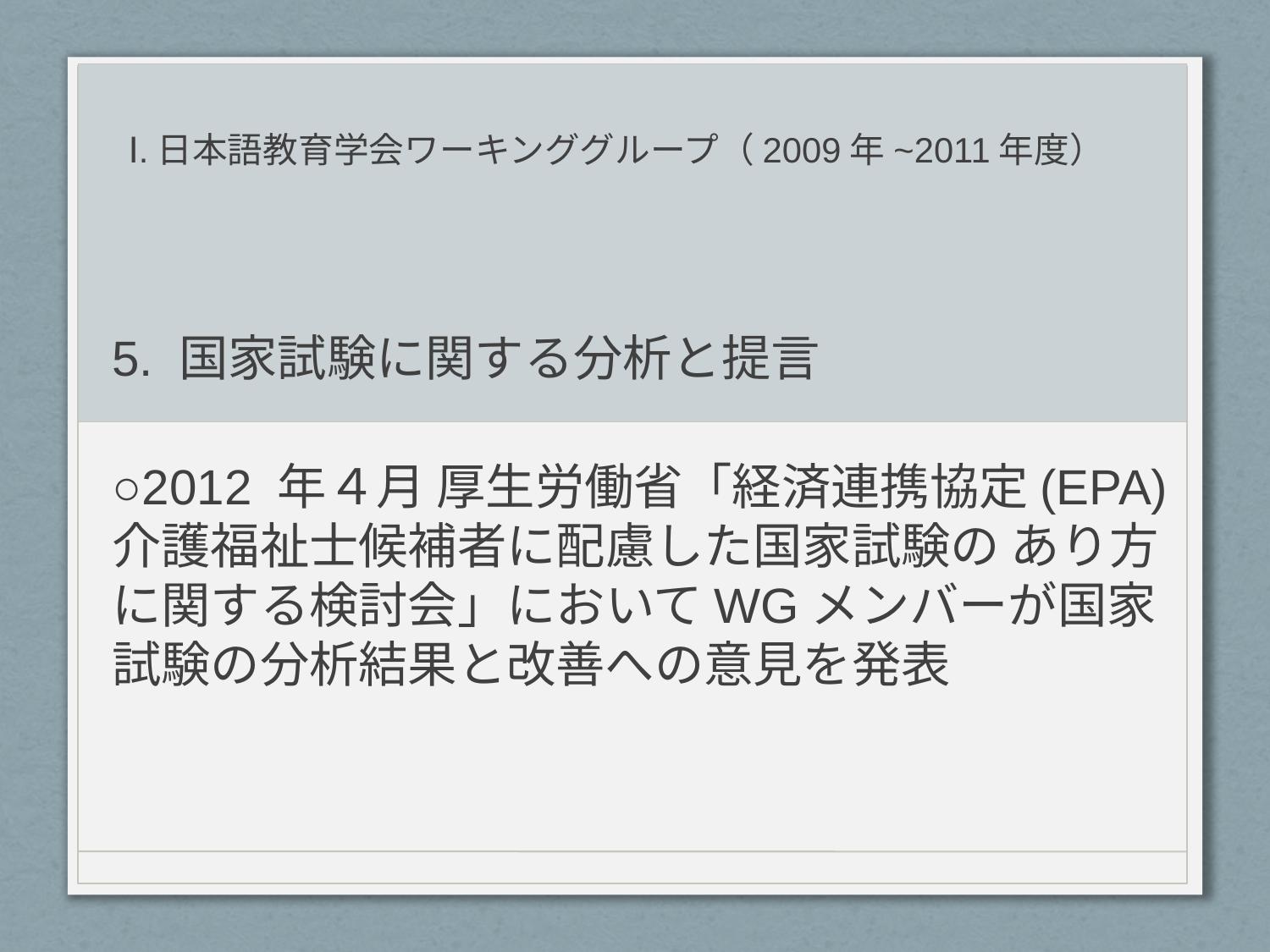

# Ⅰ.日本語教育学会ワーキンググループ（2009年~2011年度）
5. 国家試験に関する分析と提言

○2012 年４月 厚生労働省「経済連携協定(EPA)介護福祉士候補者に配慮した国家試験の あり方に関する検討会」においてWGメンバーが国家試験の分析結果と改善への意見を発表